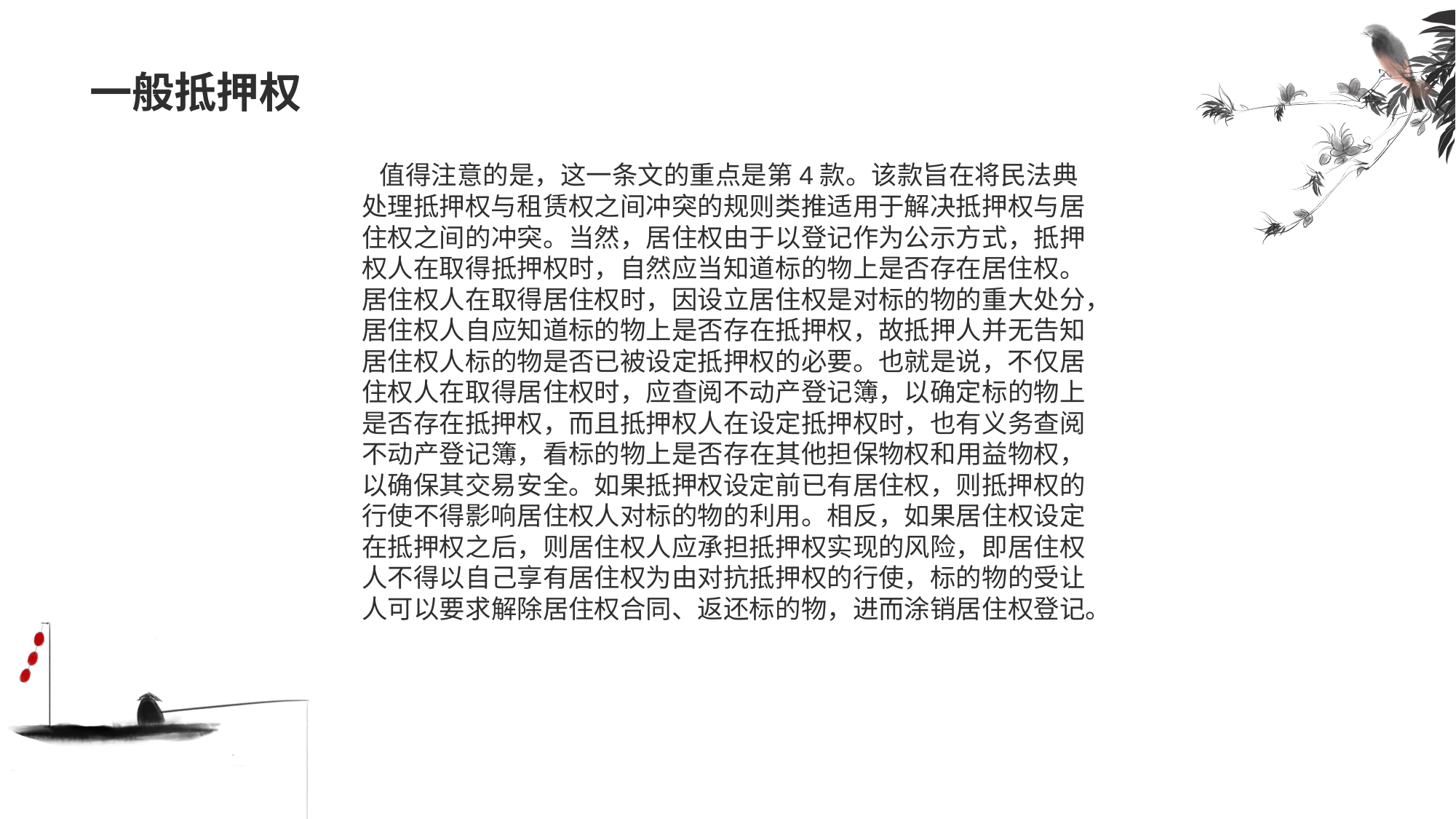

# 一般抵押权

  值得注意的是，这一条文的重点是第4款。该款旨在将民法典处理抵押权与租赁权之间冲突的规则类推适用于解决抵押权与居住权之间的冲突。当然，居住权由于以登记作为公示方式，抵押权人在取得抵押权时，自然应当知道标的物上是否存在居住权。居住权人在取得居住权时，因设立居住权是对标的物的重大处分，居住权人自应知道标的物上是否存在抵押权，故抵押人并无告知居住权人标的物是否已被设定抵押权的必要。也就是说，不仅居住权人在取得居住权时，应查阅不动产登记簿，以确定标的物上是否存在抵押权，而且抵押权人在设定抵押权时，也有义务查阅不动产登记簿，看标的物上是否存在其他担保物权和用益物权，以确保其交易安全。如果抵押权设定前已有居住权，则抵押权的行使不得影响居住权人对标的物的利用。相反，如果居住权设定在抵押权之后，则居住权人应承担抵押权实现的风险，即居住权人不得以自己享有居住权为由对抗抵押权的行使，标的物的受让人可以要求解除居住权合同、返还标的物，进而涂销居住权登记。
122